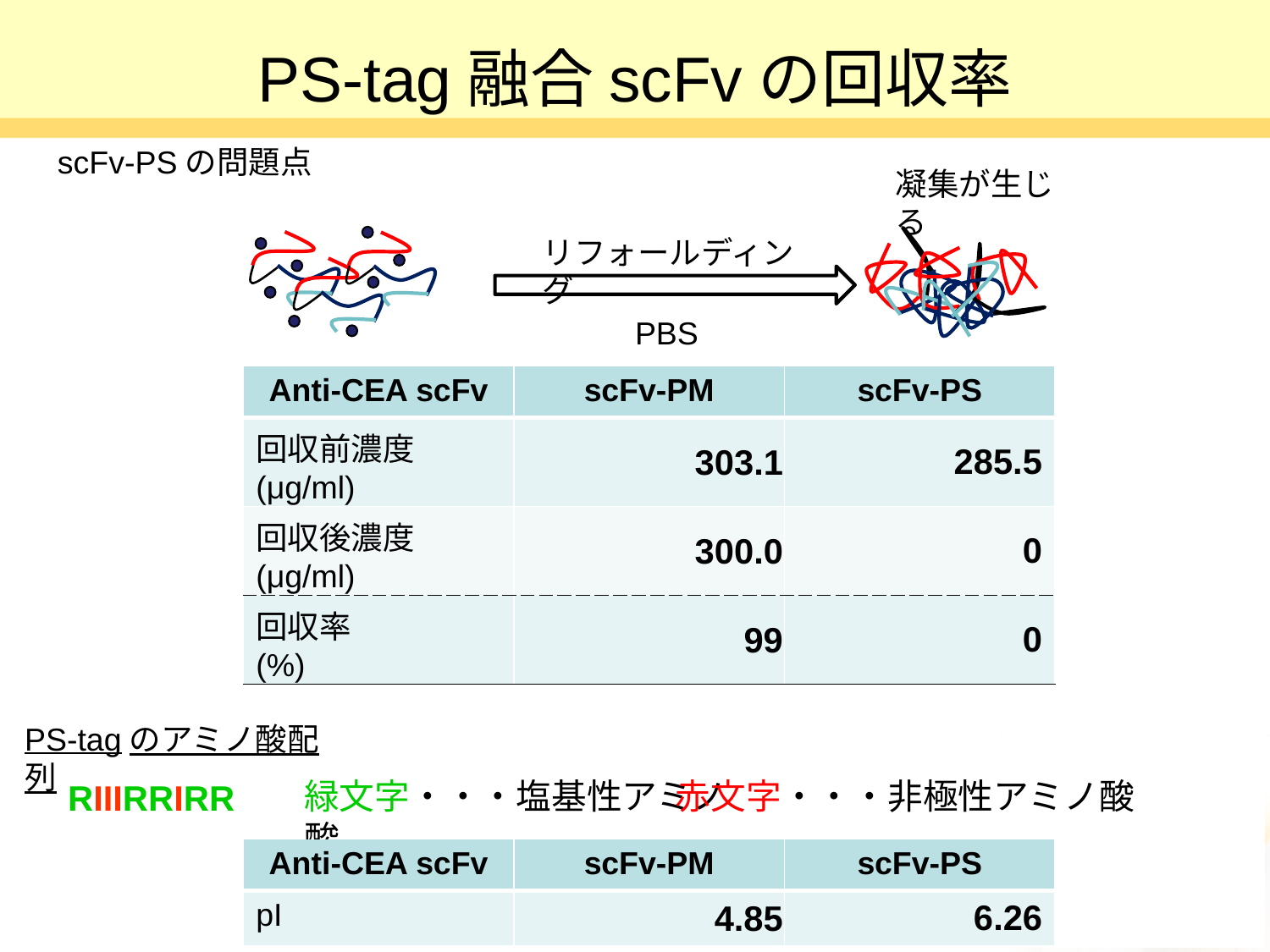

# PS-tag融合scFvの回収率
scFv-PSの問題点
凝集が生じる

リフォールディング

PBS

| Anti-CEA scFv | scFv-PM | scFv-PS |
| --- | --- | --- |
| 回収前濃度(μg/ml) | 303.1 | 285.5 |
| 回収後濃度(μg/ml) | 300.0 | 0 |
| 回収率 (%) | 99 | 0 |

PS-tagのアミノ酸配列
緑文字・・・塩基性アミノ酸
赤文字・・・非極性アミノ酸
 RIIIRRIRR
| Anti-CEA scFv | scFv-PM | scFv-PS |
| --- | --- | --- |
| pI | 4.85 | 6.26 |